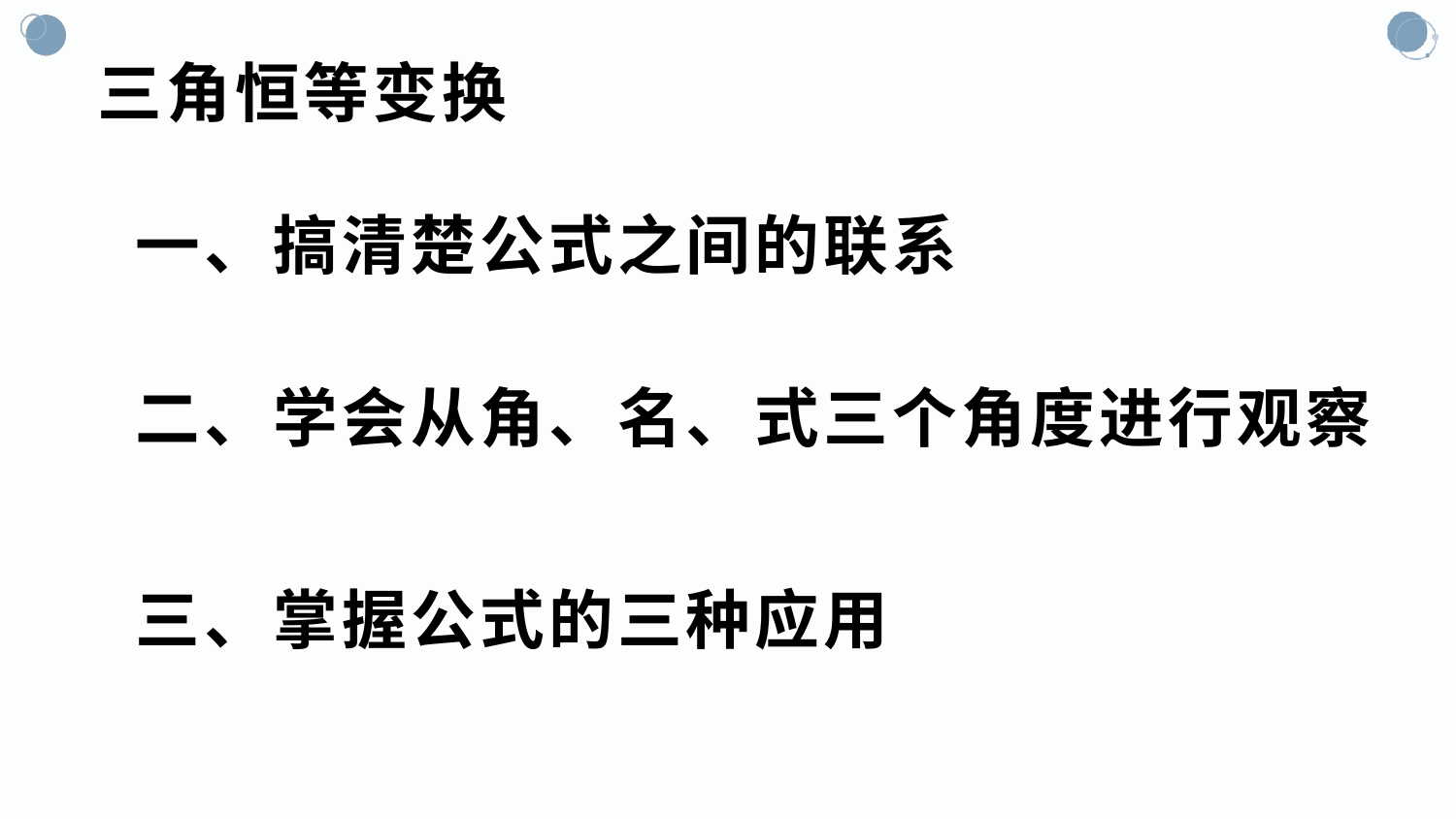

# 三角恒等变换
一、搞清楚公式之间的联系
二、学会从角、名、式三个角度进行观察
三、掌握公式的三种应用